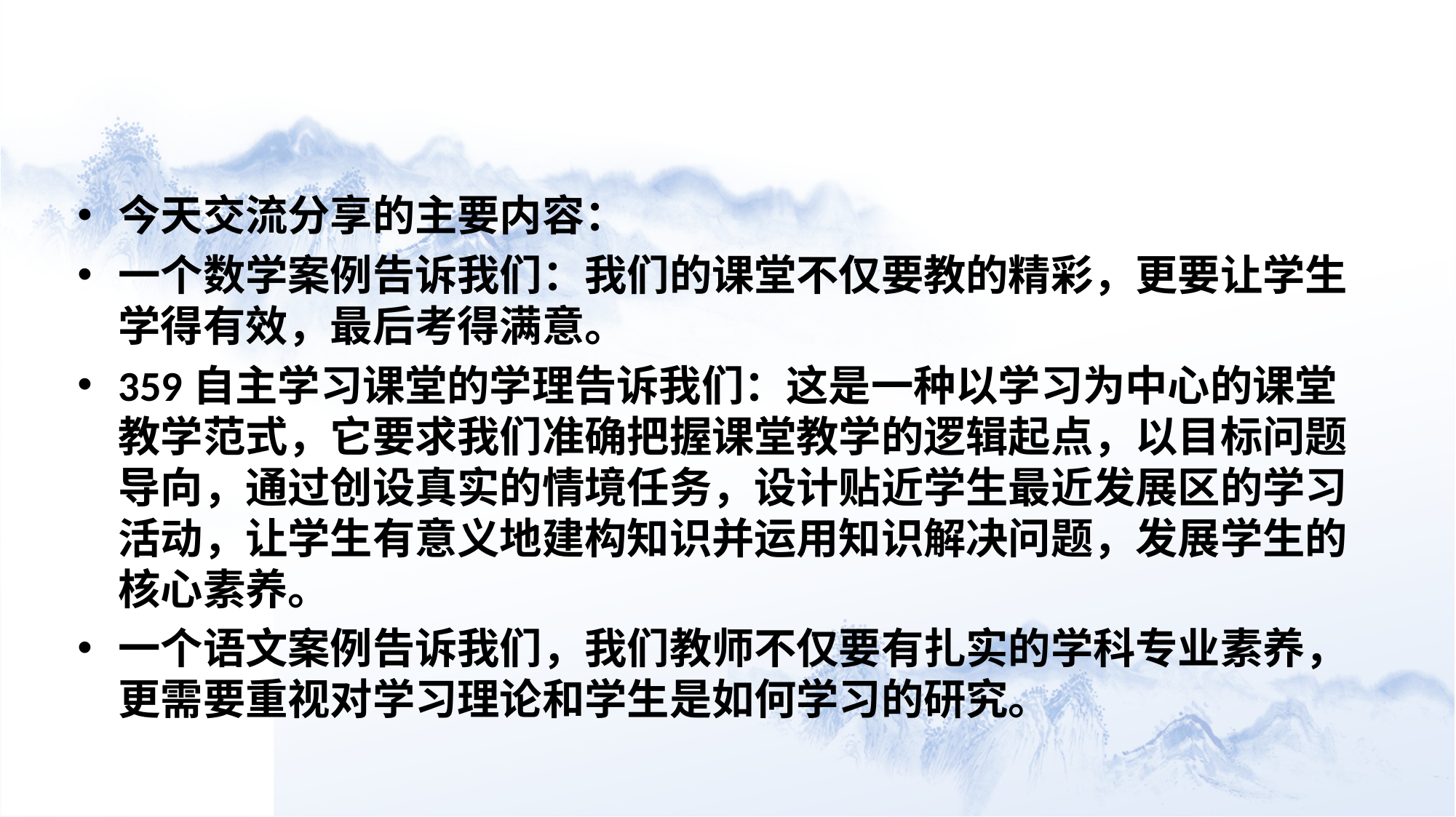

#
今天交流分享的主要内容：
一个数学案例告诉我们：我们的课堂不仅要教的精彩，更要让学生学得有效，最后考得满意。
359自主学习课堂的学理告诉我们：这是一种以学习为中心的课堂教学范式，它要求我们准确把握课堂教学的逻辑起点，以目标问题导向，通过创设真实的情境任务，设计贴近学生最近发展区的学习活动，让学生有意义地建构知识并运用知识解决问题，发展学生的核心素养。
一个语文案例告诉我们，我们教师不仅要有扎实的学科专业素养，更需要重视对学习理论和学生是如何学习的研究。